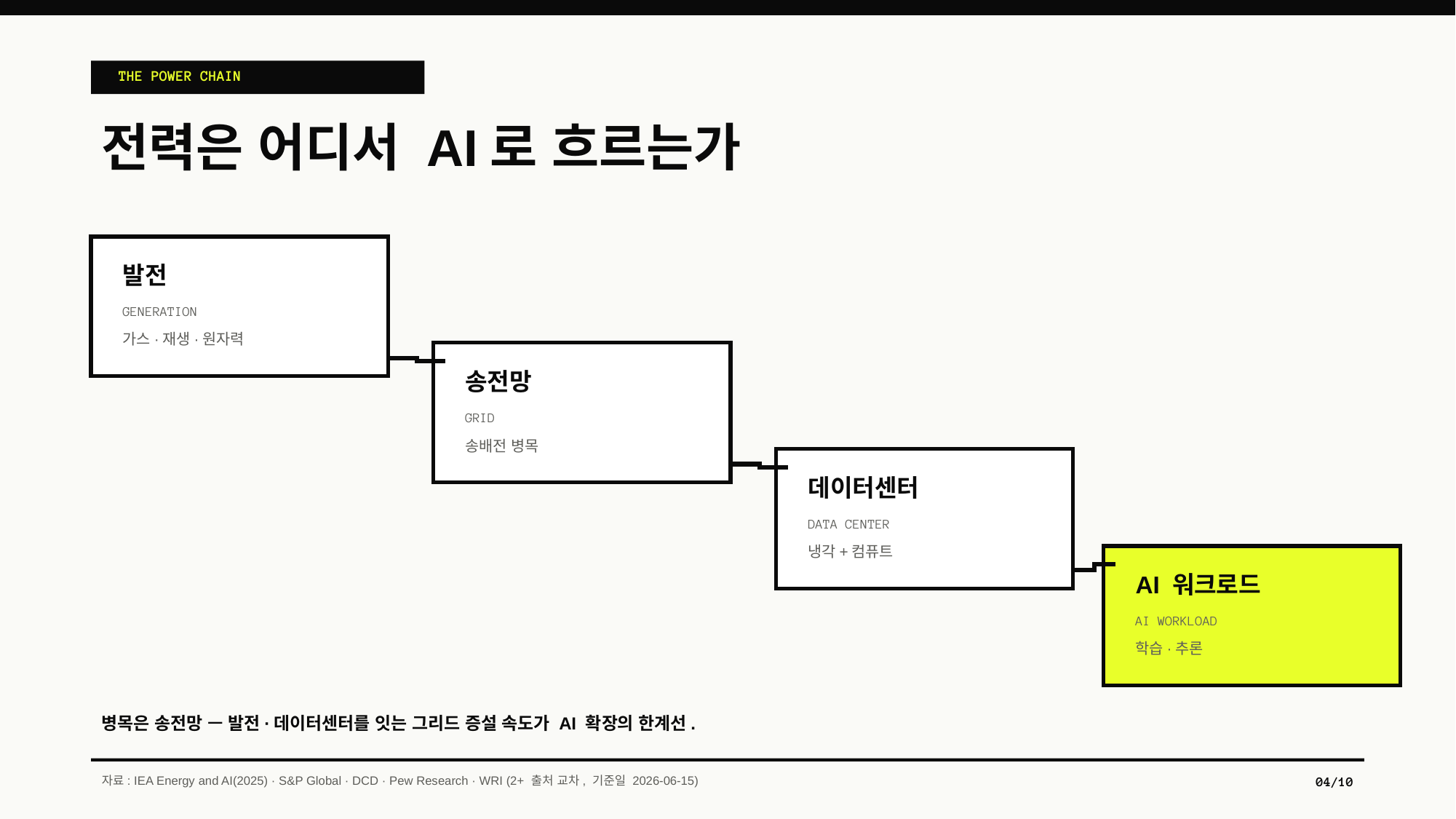

THE POWER CHAIN
전력은 어디서 AI로 흐르는가

발전
GENERATION
가스·재생·원자력

송전망
GRID
송배전 병목

데이터센터
DATA CENTER
냉각+컴퓨트

AI 워크로드
AI WORKLOAD
학습·추론
병목은 송전망 — 발전·데이터센터를 잇는 그리드 증설 속도가 AI 확장의 한계선.

자료: IEA Energy and AI(2025) · S&P Global · DCD · Pew Research · WRI (2+ 출처 교차, 기준일 2026-06-15)
04/10